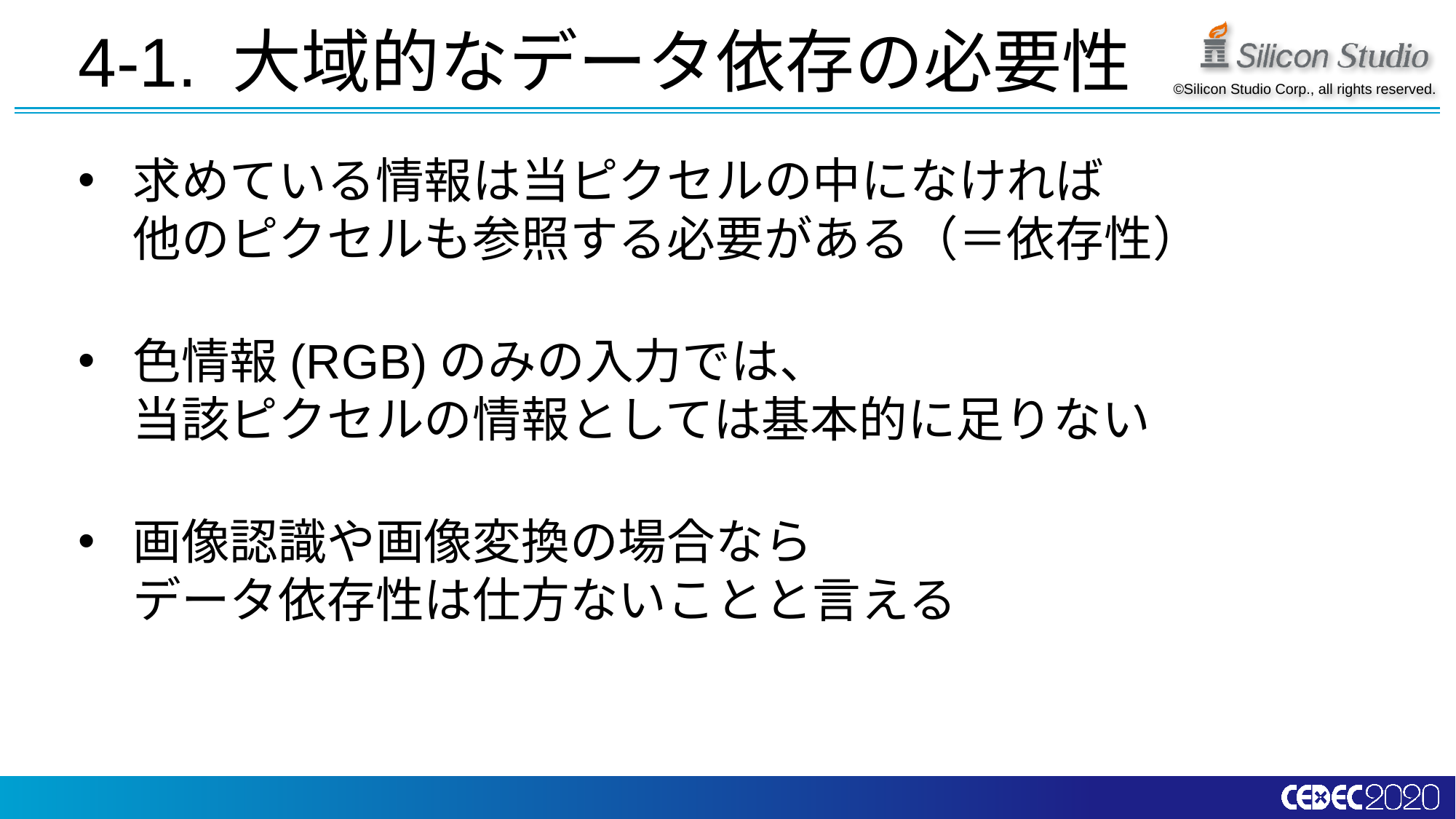

# 4-1. 大域的なデータ依存の必要性
求めている情報は当ピクセルの中になければ
他のピクセルも参照する必要がある（＝依存性）

色情報(RGB)のみの入力では、
当該ピクセルの情報としては基本的に足りない

画像認識や画像変換の場合なら
データ依存性は仕方ないことと言える